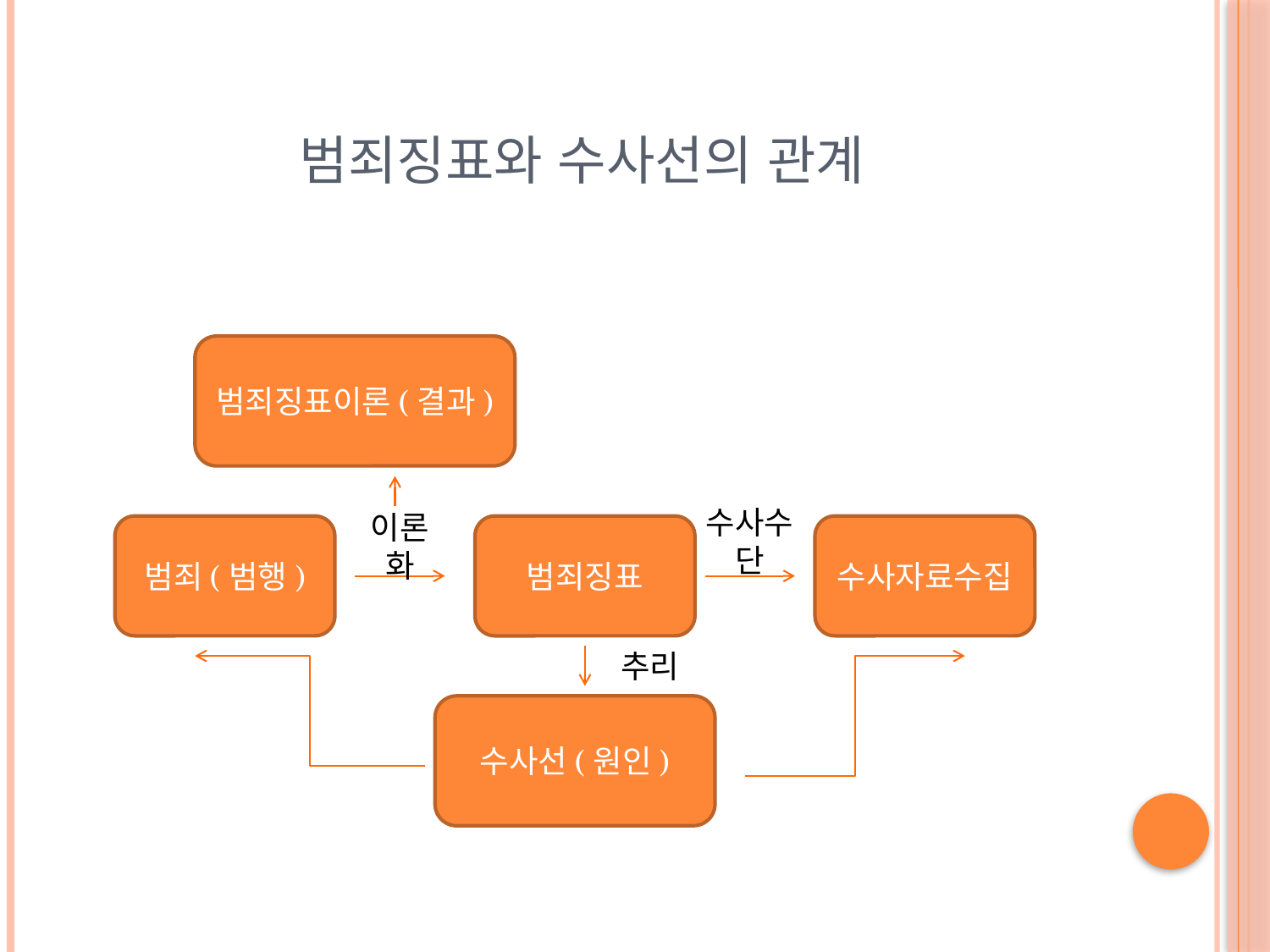

# 범죄징표와 수사선의 관계

범죄징표이론(결과)
범죄(범행)
범죄징표
수사수단
수사자료수집
이론화
추리
수사선(원인)